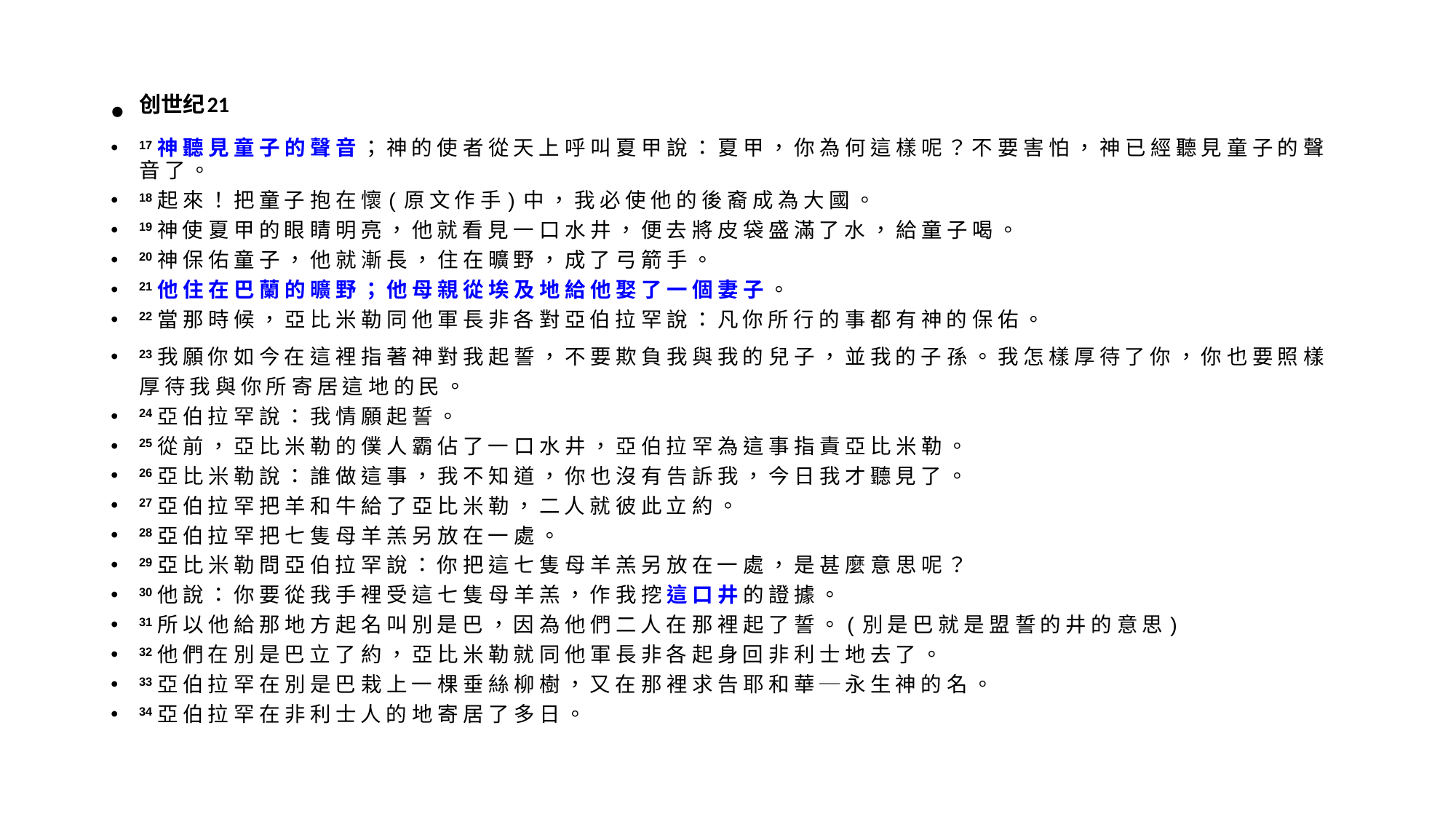

创世纪21
17 神 聽 見 童 子 的 聲 音 ； 神 的 使 者 從 天 上 呼 叫 夏 甲 說 ： 夏 甲 ， 你 為 何 這 樣 呢 ？ 不 要 害 怕 ， 神 已 經 聽 見 童 子 的 聲 音 了 。
18 起 來 ！ 把 童 子 抱 在 懷 ( 原 文 作 手 ) 中 ， 我 必 使 他 的 後 裔 成 為 大 國 。
19 神 使 夏 甲 的 眼 睛 明 亮 ， 他 就 看 見 一 口 水 井 ， 便 去 將 皮 袋 盛 滿 了 水 ， 給 童 子 喝 。
20 神 保 佑 童 子 ， 他 就 漸 長 ， 住 在 曠 野 ， 成 了 弓 箭 手 。
21 他 住 在 巴 蘭 的 曠 野 ； 他 母 親 從 埃 及 地 給 他 娶 了 一 個 妻 子 。
22 當 那 時 候 ， 亞 比 米 勒 同 他 軍 長 非 各 對 亞 伯 拉 罕 說 ： 凡 你 所 行 的 事 都 有 神 的 保 佑 。
23 我 願 你 如 今 在 這 裡 指 著 神 對 我 起 誓 ， 不 要 欺 負 我 與 我 的 兒 子 ， 並 我 的 子 孫 。 我 怎 樣 厚 待 了 你 ， 你 也 要 照 樣 厚 待 我 與 你 所 寄 居 這 地 的 民 。
24 亞 伯 拉 罕 說 ： 我 情 願 起 誓 。
25 從 前 ， 亞 比 米 勒 的 僕 人 霸 佔 了 一 口 水 井 ， 亞 伯 拉 罕 為 這 事 指 責 亞 比 米 勒 。
26 亞 比 米 勒 說 ： 誰 做 這 事 ， 我 不 知 道 ， 你 也 沒 有 告 訴 我 ， 今 日 我 才 聽 見 了 。
27 亞 伯 拉 罕 把 羊 和 牛 給 了 亞 比 米 勒 ， 二 人 就 彼 此 立 約 。
28 亞 伯 拉 罕 把 七 隻 母 羊 羔 另 放 在 一 處 。
29 亞 比 米 勒 問 亞 伯 拉 罕 說 ： 你 把 這 七 隻 母 羊 羔 另 放 在 一 處 ， 是 甚 麼 意 思 呢 ？
30 他 說 ： 你 要 從 我 手 裡 受 這 七 隻 母 羊 羔 ， 作 我 挖 這 口 井 的 證 據 。
31 所 以 他 給 那 地 方 起 名 叫 別 是 巴 ， 因 為 他 們 二 人 在 那 裡 起 了 誓 。 ( 別 是 巴 就 是 盟 誓 的 井 的 意 思 )
32 他 們 在 別 是 巴 立 了 約 ， 亞 比 米 勒 就 同 他 軍 長 非 各 起 身 回 非 利 士 地 去 了 。
33 亞 伯 拉 罕 在 別 是 巴 栽 上 一 棵 垂 絲 柳 樹 ， 又 在 那 裡 求 告 耶 和 華 ─ 永 生 神 的 名 。
34 亞 伯 拉 罕 在 非 利 士 人 的 地 寄 居 了 多 日 。